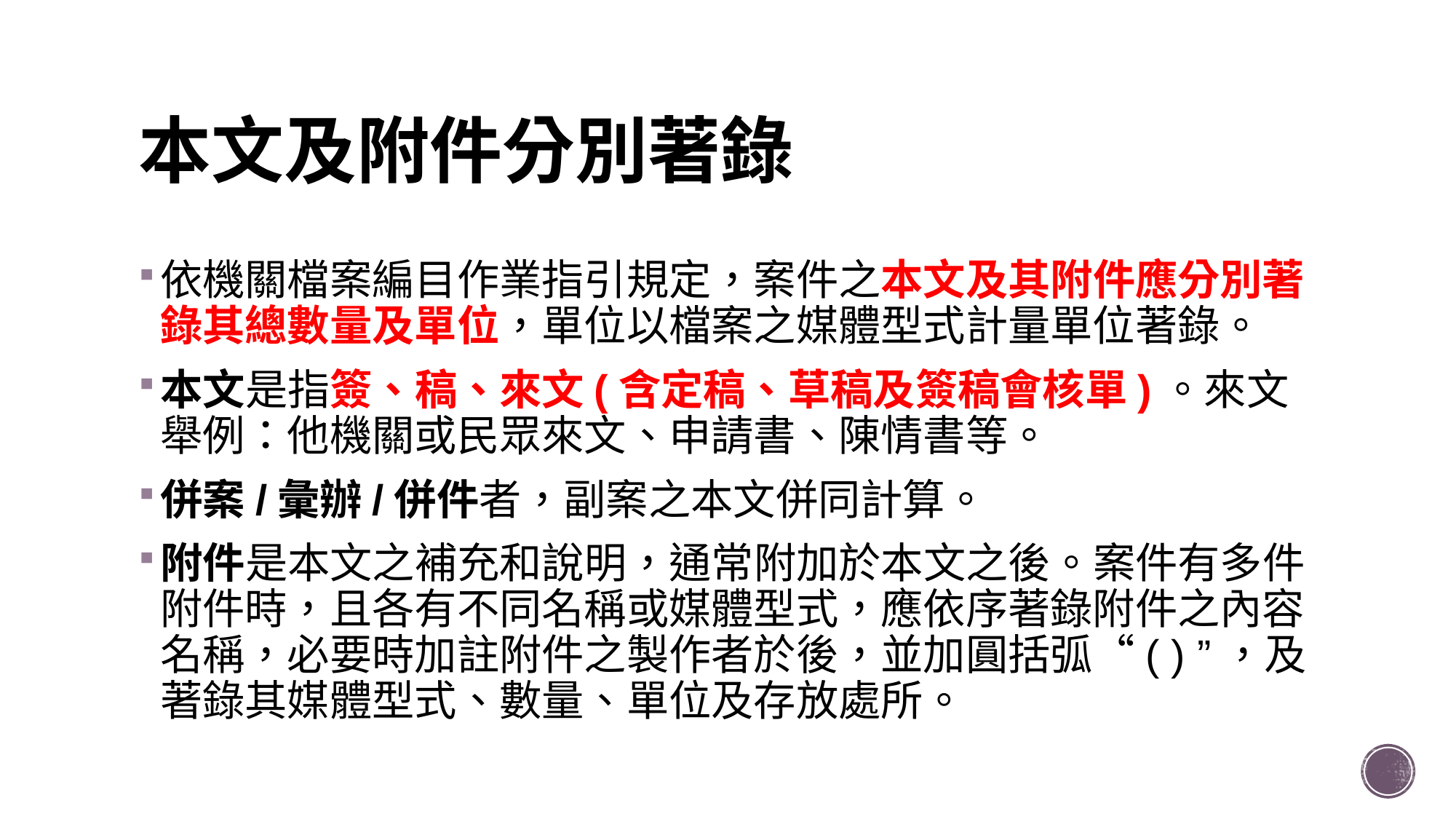

# 本文及附件分別著錄
依機關檔案編目作業指引規定，案件之本文及其附件應分別著錄其總數量及單位，單位以檔案之媒體型式計量單位著錄。
本文是指簽、稿、來文(含定稿、草稿及簽稿會核單)。來文舉例：他機關或民眾來文、申請書、陳情書等。
併案/彙辦/併件者，副案之本文併同計算。
附件是本文之補充和說明，通常附加於本文之後。案件有多件附件時，且各有不同名稱或媒體型式，應依序著錄附件之內容名稱，必要時加註附件之製作者於後，並加圓括弧“( ) ”，及著錄其媒體型式、數量、單位及存放處所。